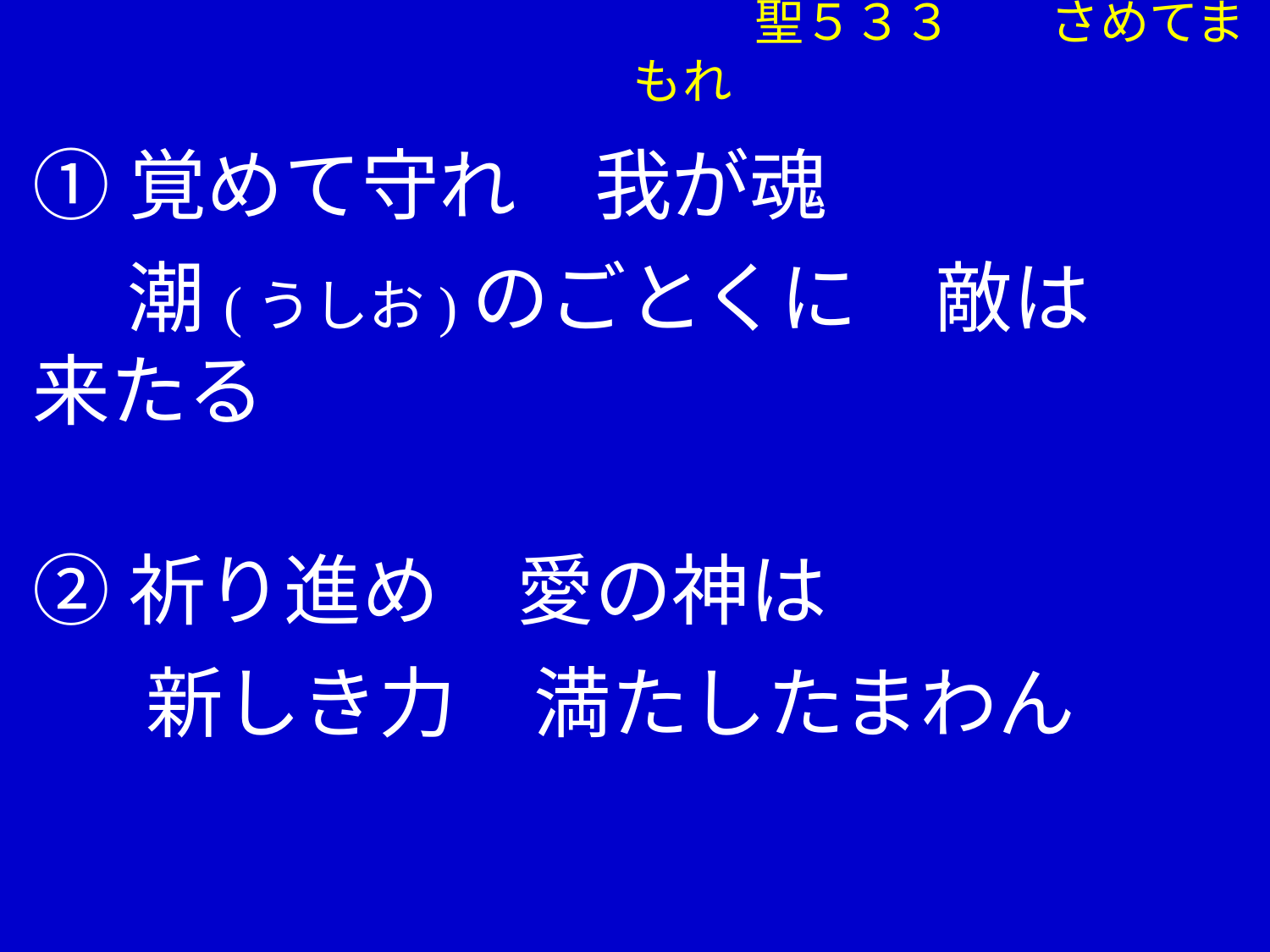

聖５３３         さめてまもれ
①覚めて守れ　我が魂
　 潮(うしお)のごとくに　敵は来たる

②祈り進め　愛の神は
 　新しき力　満たしたまわん